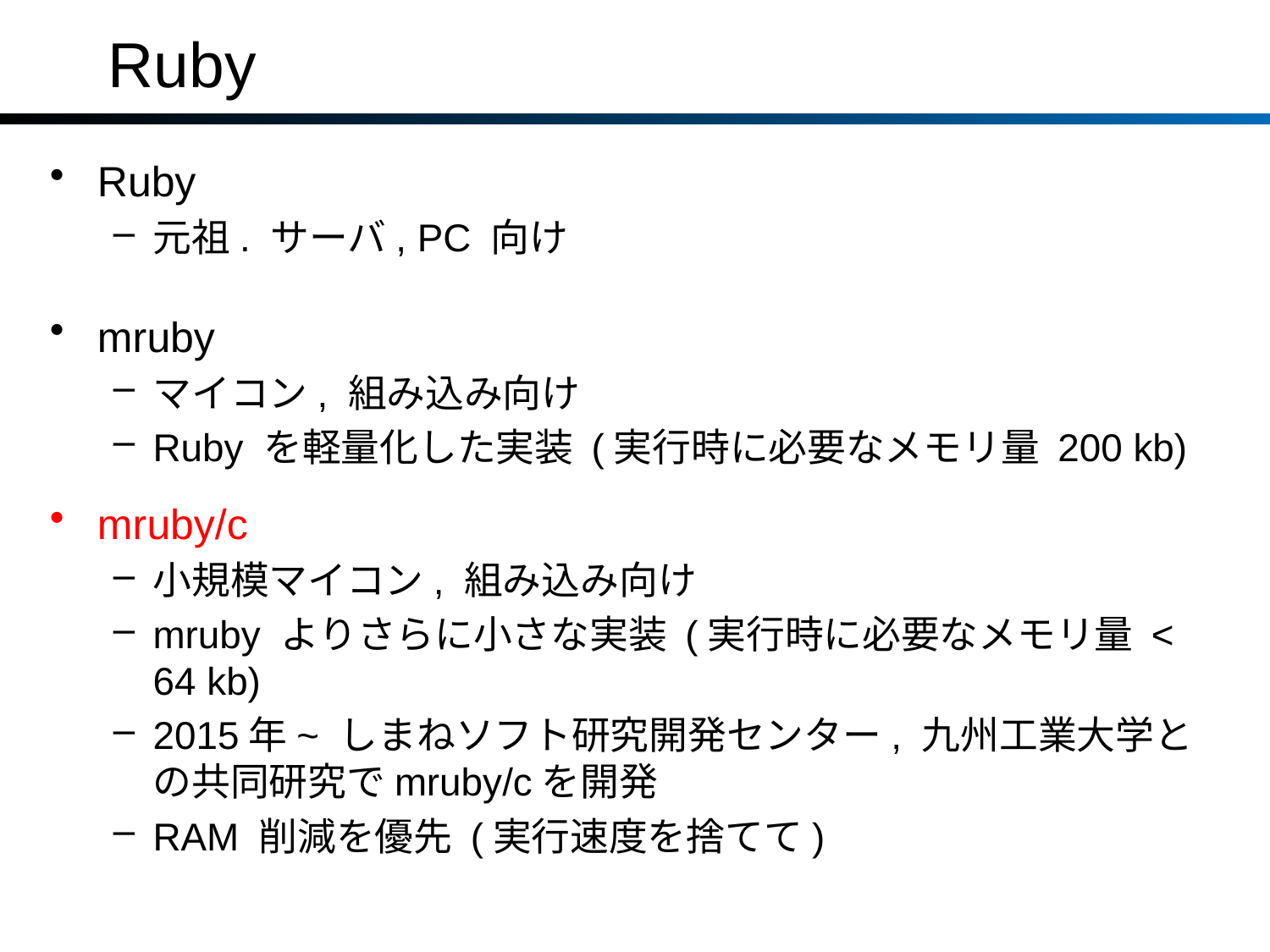

# Ruby
Ruby
元祖. サーバ, PC 向け

mruby
マイコン, 組み込み向け
Ruby を軽量化した実装 (実行時に必要なメモリ量 200 kb)

mruby/c
小規模マイコン, 組み込み向け
mruby よりさらに小さな実装 (実行時に必要なメモリ量 < 64 kb)
2015年~ しまねソフト研究開発センター, 九州工業大学との共同研究でmruby/cを開発
RAM 削減を優先 (実行速度を捨てて)